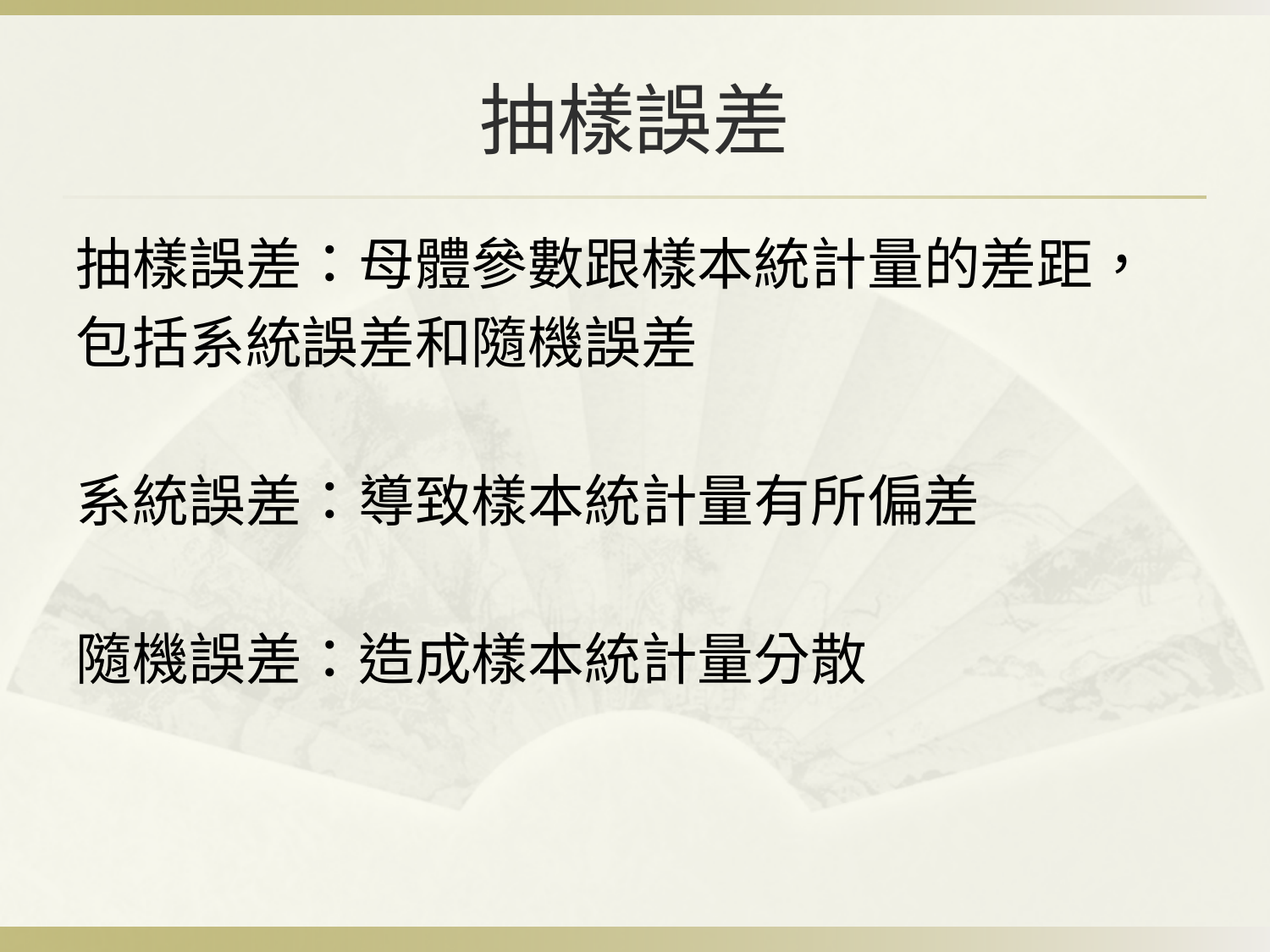

# 抽樣誤差
抽樣誤差：母體參數跟樣本統計量的差距，
包括系統誤差和隨機誤差

系統誤差：導致樣本統計量有所偏差

隨機誤差：造成樣本統計量分散